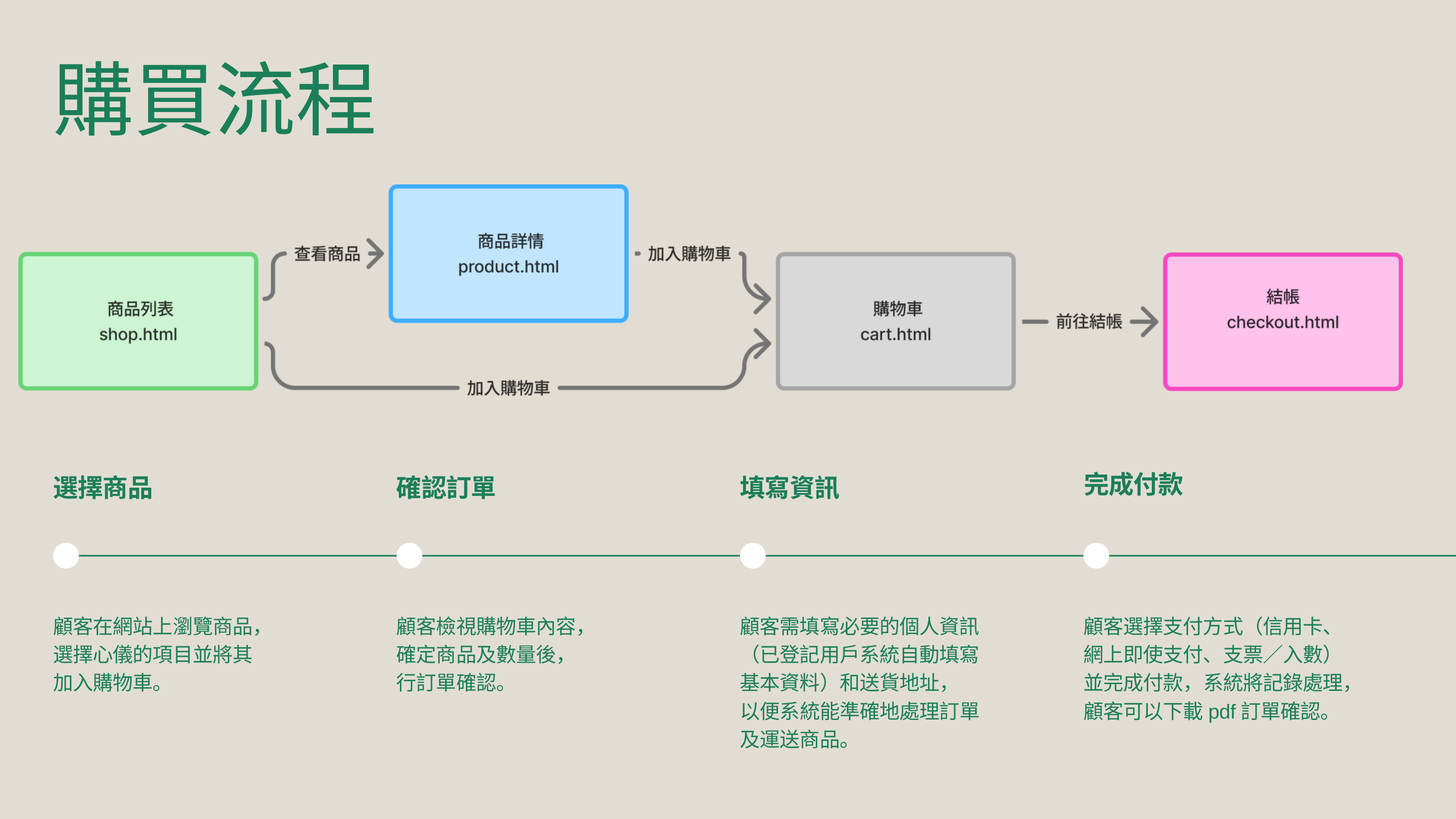

購買流程

完成付款
選擇商品
確認訂單
填寫資訊

顧客在網站上瀏覽商品，
選擇心儀的項目並將其
加入購物車。
顧客檢視購物車內容，
確定商品及數量後，
行訂單確認。
顧客需填寫必要的個人資訊
（已登記用戶系統自動填寫
基本資料）和送貨地址，
以便系統能準確地處理訂單
及運送商品。
顧客選擇支付方式（信用卡、
網上即使支付、支票／入數）
並完成付款，系統將記錄處理，
顧客可以下載pdf訂單確認。